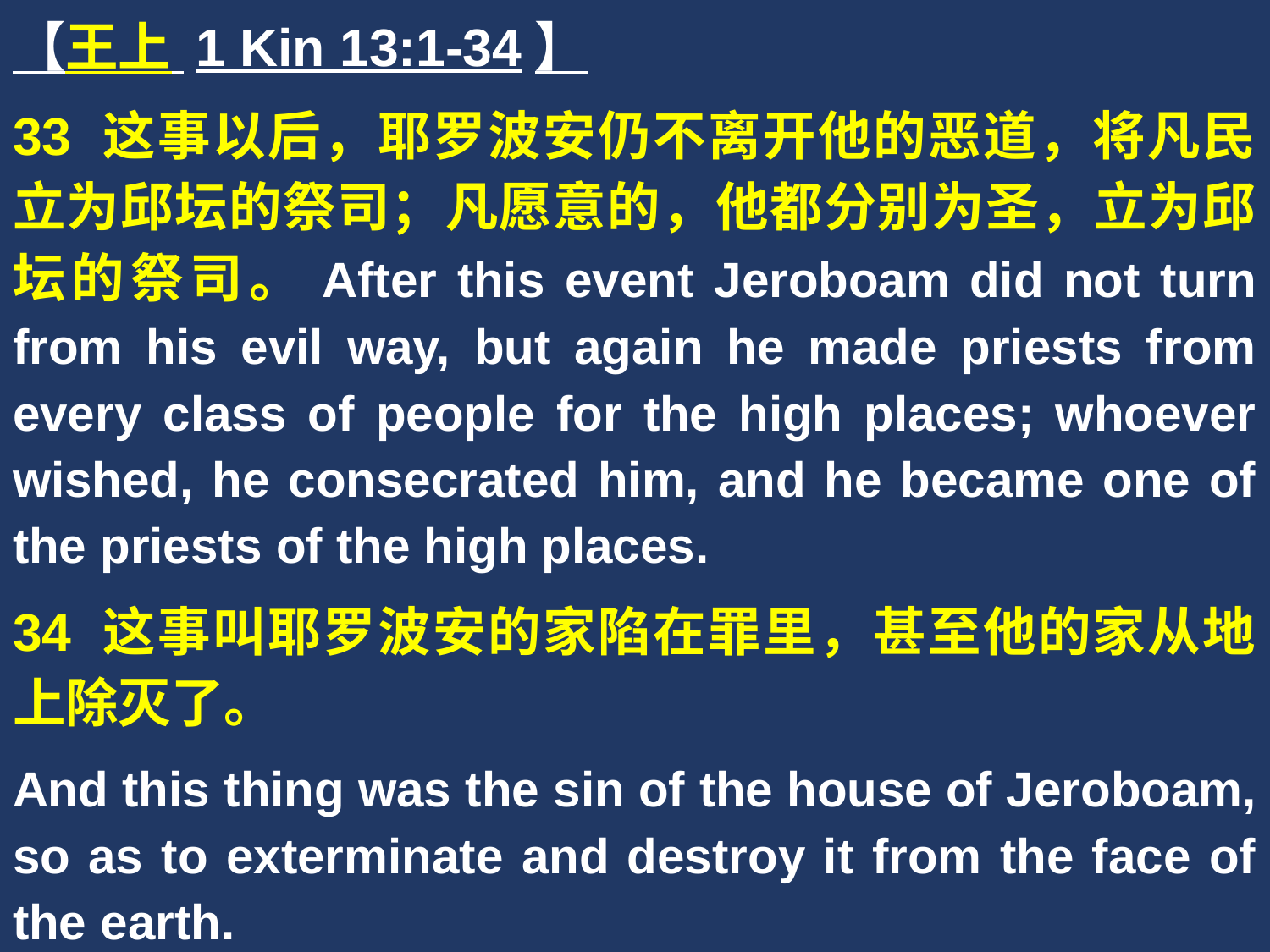

【王上 1 Kin 13:1-34】
33 这事以后，耶罗波安仍不离开他的恶道，将凡民立为邱坛的祭司；凡愿意的，他都分别为圣，立为邱坛的祭司。After this event Jeroboam did not turn from his evil way, but again he made priests from every class of people for the high places; whoever wished, he consecrated him, and he became one of the priests of the high places.
34 这事叫耶罗波安的家陷在罪里，甚至他的家从地上除灭了。
And this thing was the sin of the house of Jeroboam, so as to exterminate and destroy it from the face of the earth.